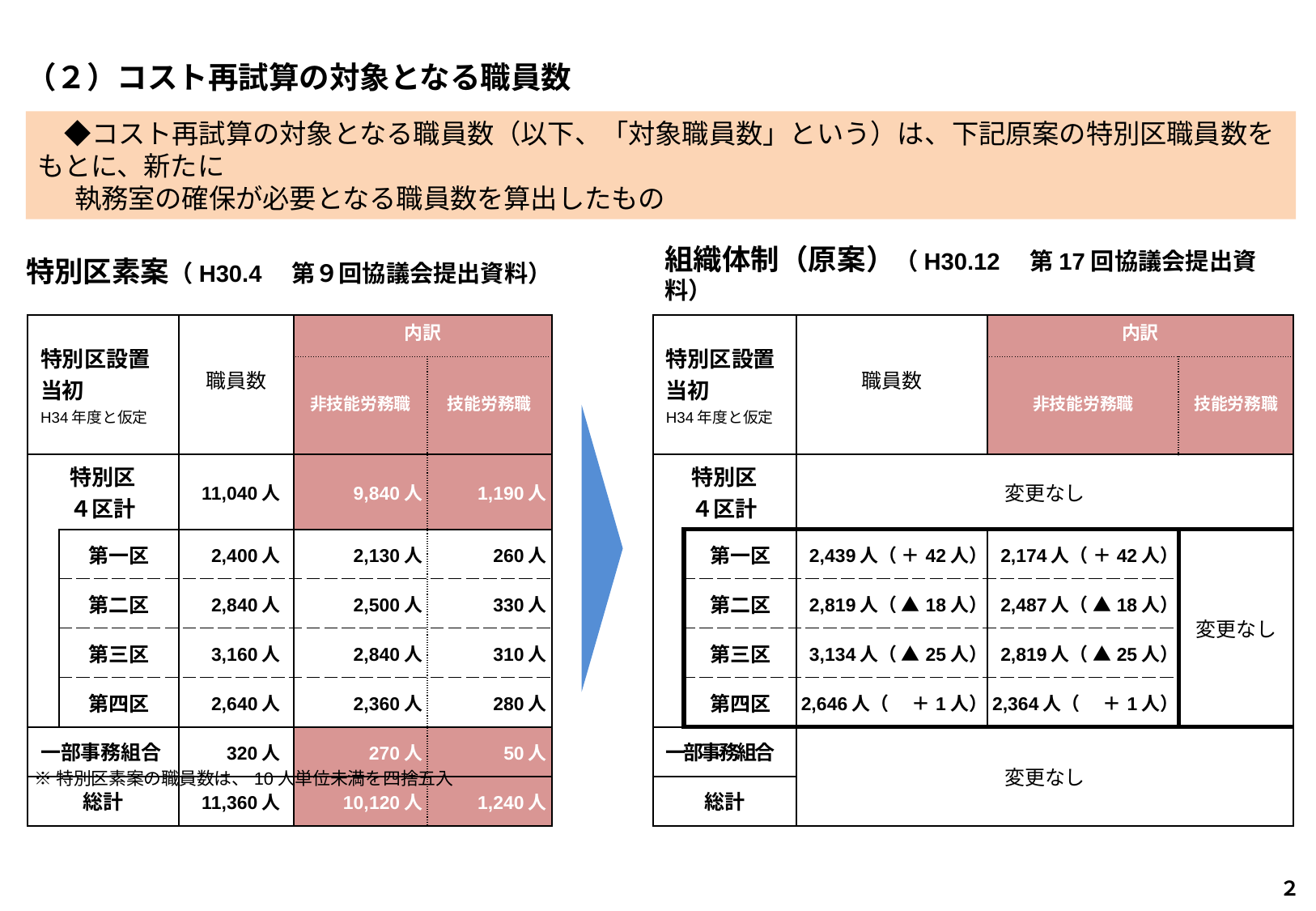

（２）コスト再試算の対象となる職員数
　◆コスト再試算の対象となる職員数（以下、「対象職員数」という）は、下記原案の特別区職員数をもとに、新たに
     執務室の確保が必要となる職員数を算出したもの
特別区素案（H30.4　第９回協議会提出資料）
組織体制（原案）（H30.12　第17回協議会提出資料）
| 特別区設置 当初 H34年度と仮定 |  | 職員数 | 内訳 |  |
| --- | --- | --- | --- | --- |
|  |  |  | 非技能労務職 | 技能労務職 |
| 特別区 ４区計 |  | 11,040人 | 9,840人 | 1,190人 |
|  | 第一区 | 2,400人 | 2,130人 | 260人 |
|  | 第二区 | 2,840人 | 2,500人 | 330人 |
|  | 第三区 | 3,160人 | 2,840人 | 310人 |
|  | 第四区 | 2,640人 | 2,360人 | 280人 |
| 一部事務組合 |  | 320人 | 270人 | 50人 |
| 総計 |  | 11,360人 | 10,120人 | 1,240人 |
| 特別区設置 当初 H34年度と仮定 |  | 職員数 | 内訳 |  |
| --- | --- | --- | --- | --- |
|  |  |  | 非技能労務職 | 技能労務職 |
| 特別区 ４区計 |  | 変更なし |  |  |
|  | 第一区 | 2,439人（ ＋42人） | 2,174人（ ＋42人） | 変更なし |
|  | 第二区 | 2,819人（ ▲18人） | 2,487人（ ▲18人） |  |
|  | 第三区 | 3,134人（ ▲25人） | 2,819人（ ▲25人） |  |
|  | 第四区 | 2,646人（　 ＋1人） | 2,364人（　 ＋1人） |  |
| 一部事務組合 |  | 変更なし |  |  |
| 総計 |  |  |  |  |

※特別区素案の職員数は、10人単位未満を四捨五入
２